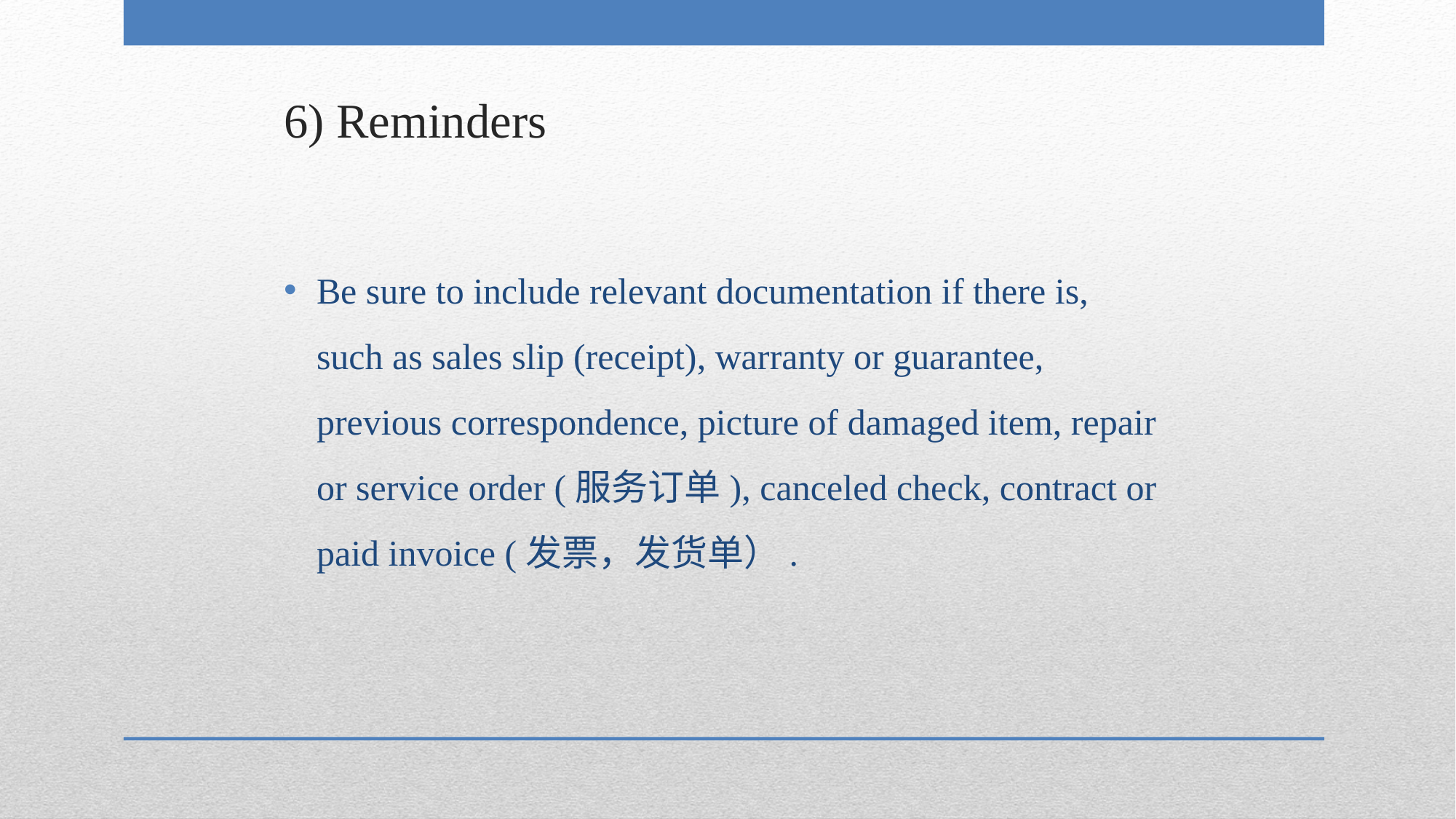

# 6) Reminders
Be sure to include relevant documentation if there is, such as sales slip (receipt), warranty or guarantee, previous correspondence, picture of damaged item, repair or service order (服务订单), canceled check, contract or paid invoice (发票，发货单）.